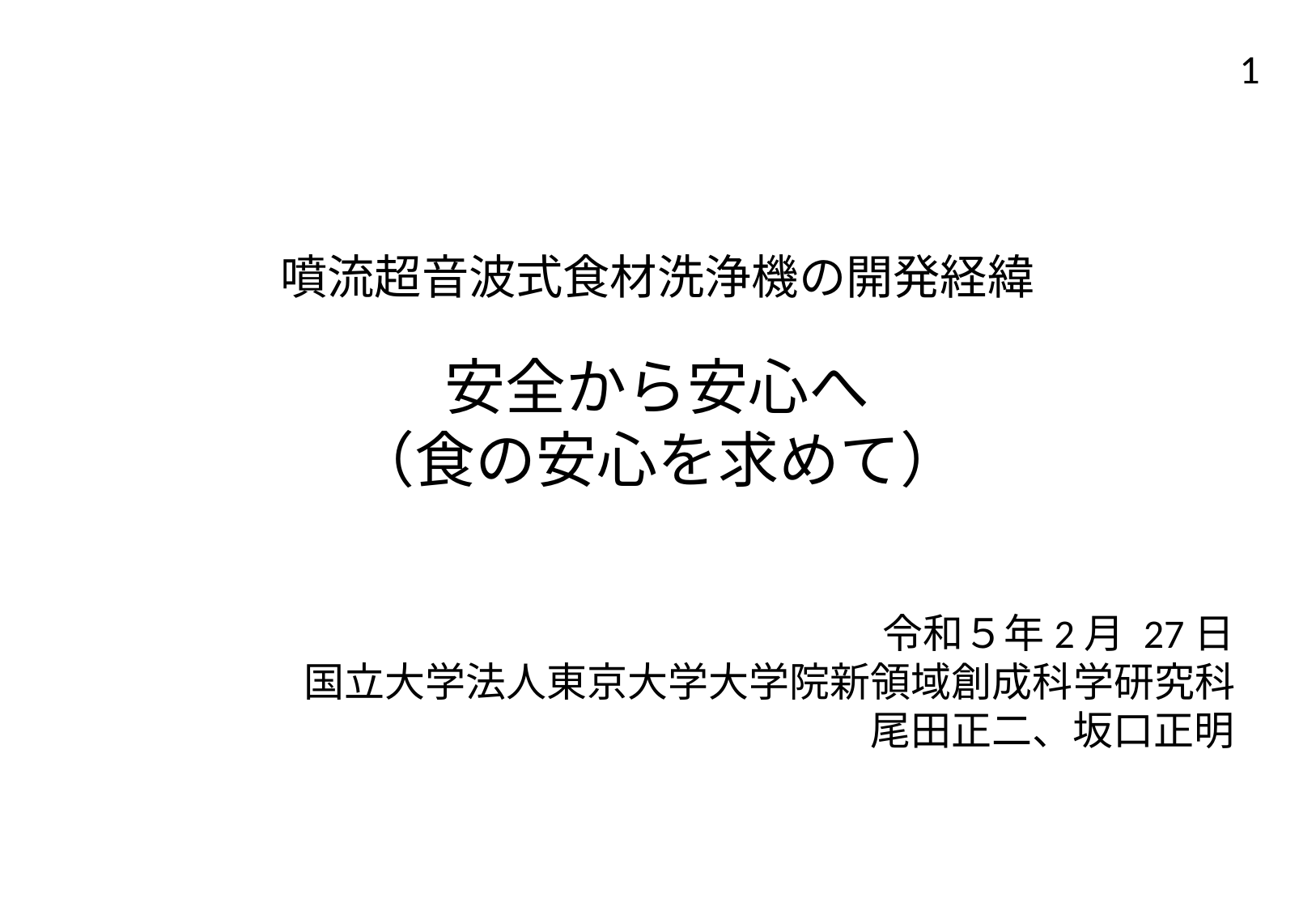

1
噴流超音波式食材洗浄機の開発経緯
安全から安心へ
（食の安心を求めて）
令和５年2月 27日
国立大学法人東京大学大学院新領域創成科学研究科
尾田正二、坂口正明